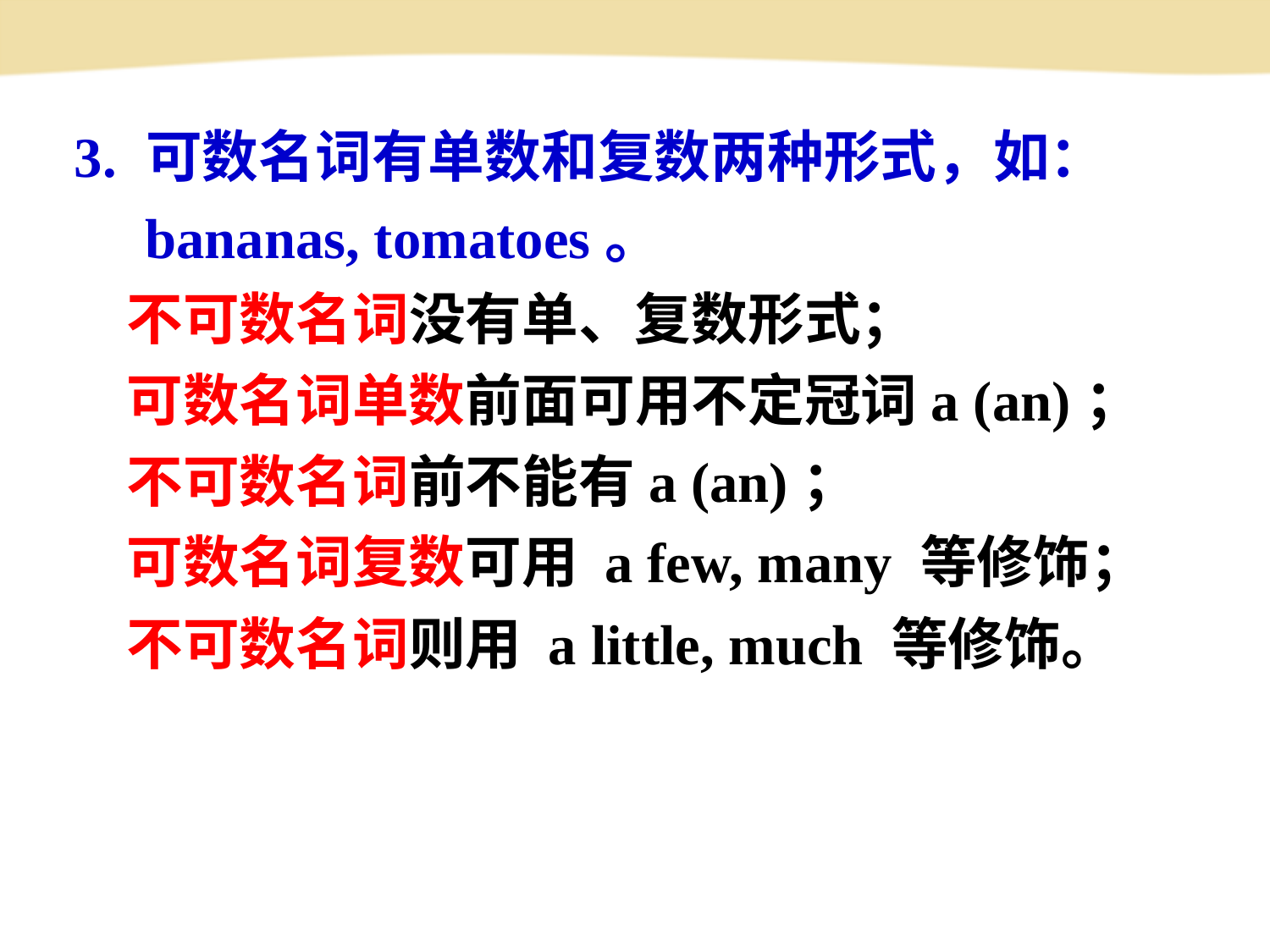

3. 可数名词有单数和复数两种形式，如：
     bananas, tomatoes。
   不可数名词没有单、复数形式；
   可数名词单数前面可用不定冠词a (an)；
   不可数名词前不能有a (an)；
   可数名词复数可用 a few, many 等修饰；
   不可数名词则用 a little, much 等修饰。